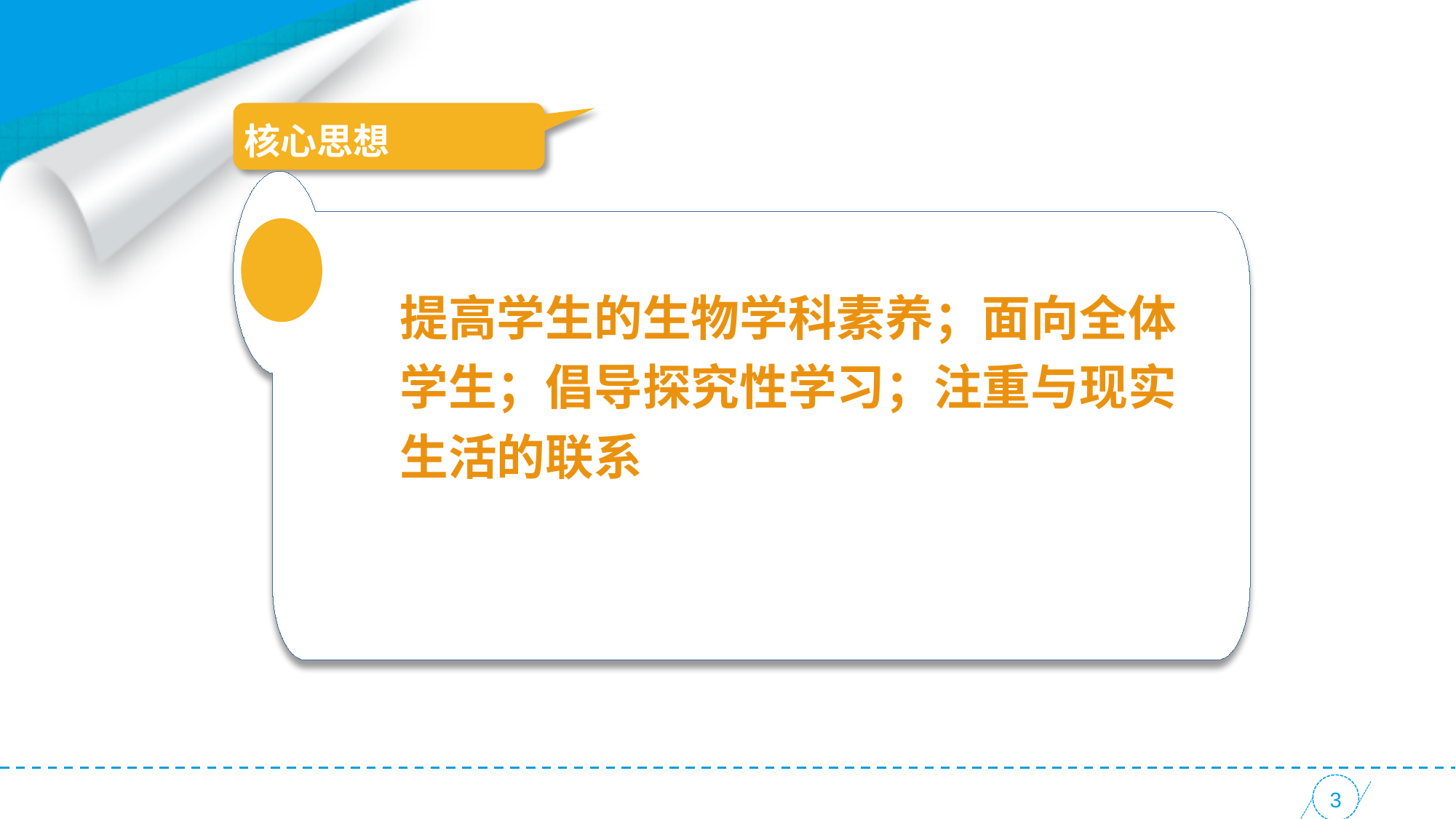

核心思想

提高学生的生物学科素养；面向全体学生；倡导探究性学习；注重与现实生活的联系
3